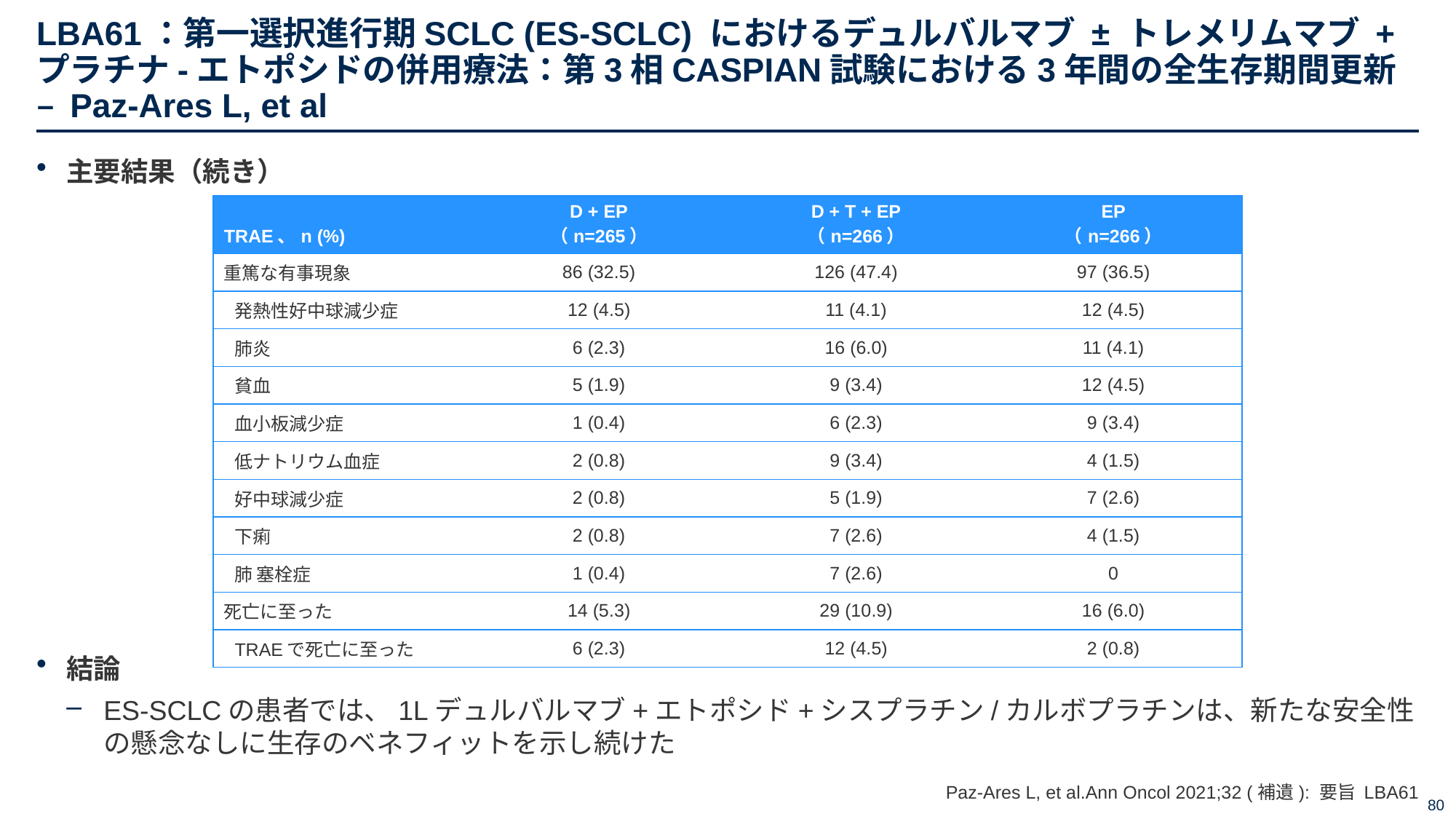

# LBA61：第一選択進行期SCLC (ES-SCLC) におけるデュルバルマブ ± トレメリムマブ + プラチナ-エトポシドの併用療法：第3相CASPIAN試験における3年間の全生存期間更新 – Paz-Ares L, et al
主要結果（続き）
結論
ES-SCLCの患者では、1Lデュルバルマブ+エトポシド+シスプラチン/カルボプラチンは、新たな安全性の懸念なしに生存のベネフィットを示し続けた
| TRAE、n (%) | D + EP （n=265） | D + T + EP （n=266） | EP （n=266） |
| --- | --- | --- | --- |
| 重篤な有事現象 | 86 (32.5) | 126 (47.4) | 97 (36.5) |
| 発熱性好中球減少症 | 12 (4.5) | 11 (4.1) | 12 (4.5) |
| 肺炎 | 6 (2.3) | 16 (6.0) | 11 (4.1) |
| 貧血 | 5 (1.9) | 9 (3.4) | 12 (4.5) |
| 血小板減少症 | 1 (0.4) | 6 (2.3) | 9 (3.4) |
| 低ナトリウム血症 | 2 (0.8) | 9 (3.4) | 4 (1.5) |
| 好中球減少症 | 2 (0.8) | 5 (1.9) | 7 (2.6) |
| 下痢 | 2 (0.8) | 7 (2.6) | 4 (1.5) |
| 肺 塞栓症 | 1 (0.4) | 7 (2.6) | 0 |
| 死亡に至った | 14 (5.3) | 29 (10.9) | 16 (6.0) |
| TRAEで死亡に至った | 6 (2.3) | 12 (4.5) | 2 (0.8) |
Paz-Ares L, et al.Ann Oncol 2021;32 (補遺): 要旨 LBA61